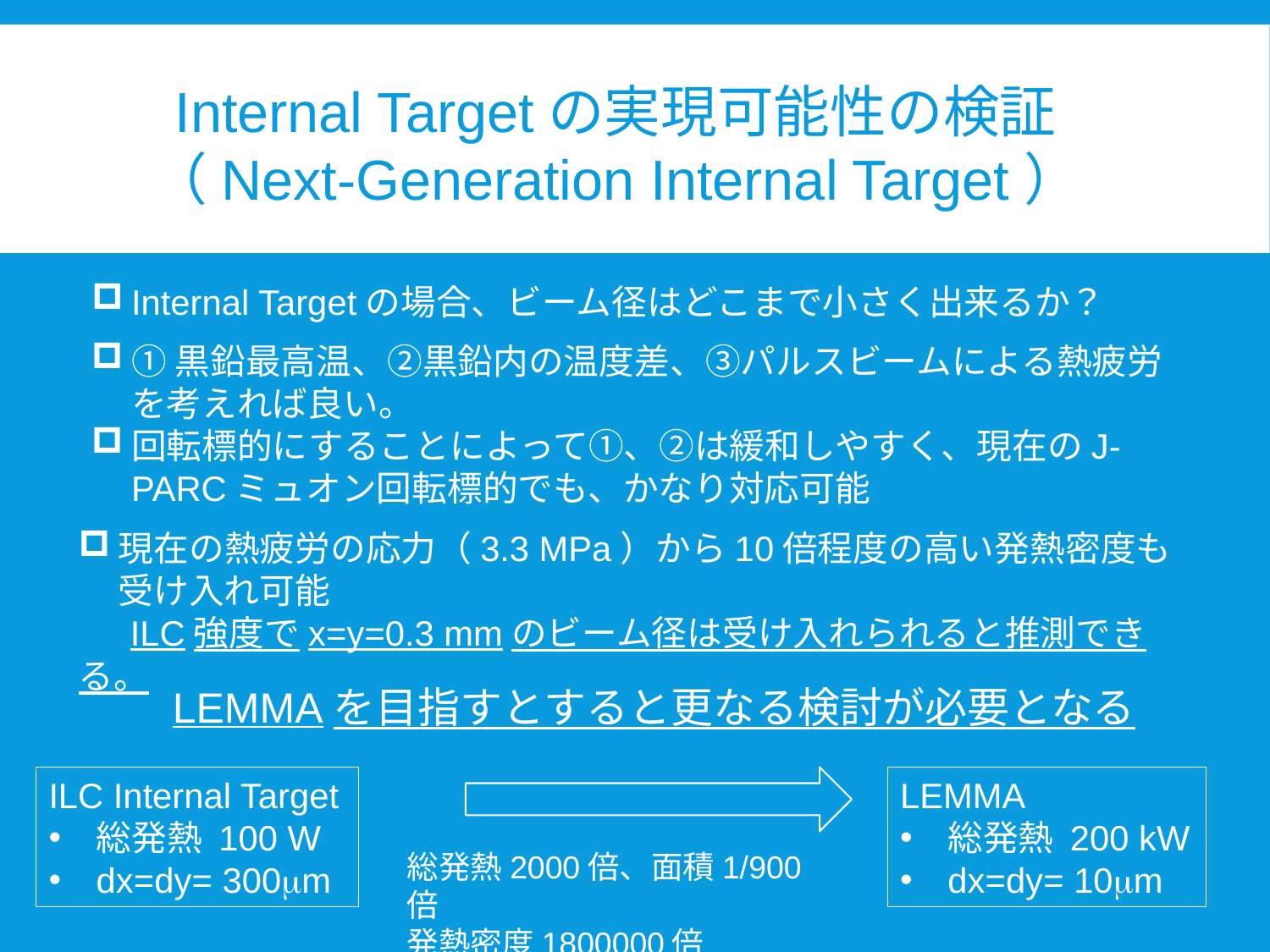

Internal Targetの実現可能性の検証
（Next-Generation Internal Target）
Internal Targetの場合、ビーム径はどこまで小さく出来るか？
①黒鉛最高温、②黒鉛内の温度差、③パルスビームによる熱疲労を考えれば良い。
回転標的にすることによって①、②は緩和しやすく、現在のJ-PARCミュオン回転標的でも、かなり対応可能
現在の熱疲労の応力（3.3 MPa）から10倍程度の高い発熱密度も受け入れ可能
　 ILC強度でx=y=0.3 mmのビーム径は受け入れられると推測できる。
LEMMAを目指すとすると更なる検討が必要となる
ILC Internal Target
総発熱 100 W
dx=dy= 300μm

LEMMA
総発熱 200 kW
dx=dy= 10μm
総発熱2000倍、面積1/900倍
発熱密度1800000倍